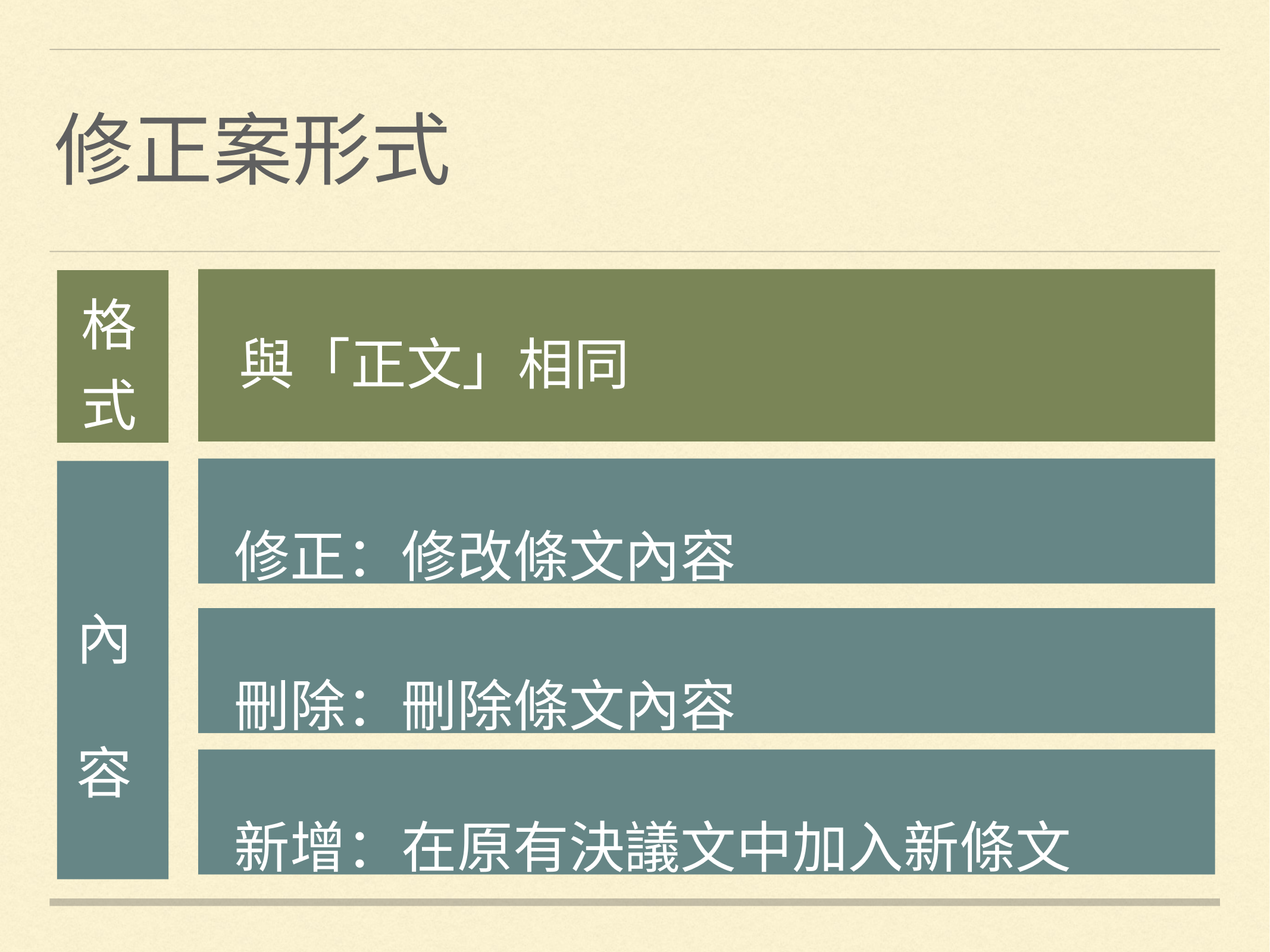

# 修正案形式

與「正文」相同

格
式

修正：修改條文內容

內容

刪除：刪除條文內容

新增：在原有決議文中加入新條文
30